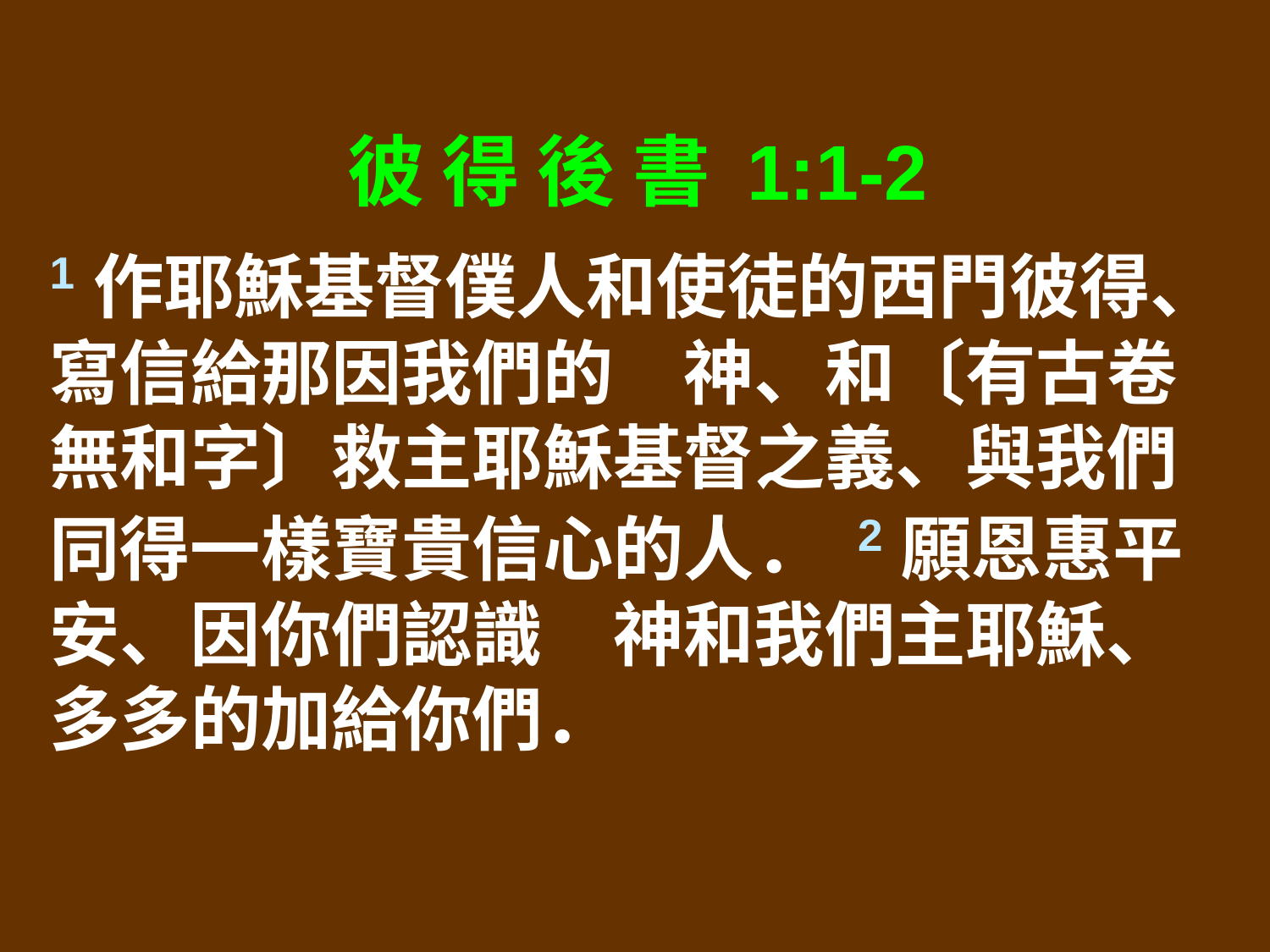

彼 得 後 書 1:1-2
1作耶穌基督僕人和使徒的西門彼得、寫信給那因我們的　神、和〔有古卷無和字〕救主耶穌基督之義、與我們同得一樣寶貴信心的人． 2願恩惠平安、因你們認識　神和我們主耶穌、多多的加給你們．